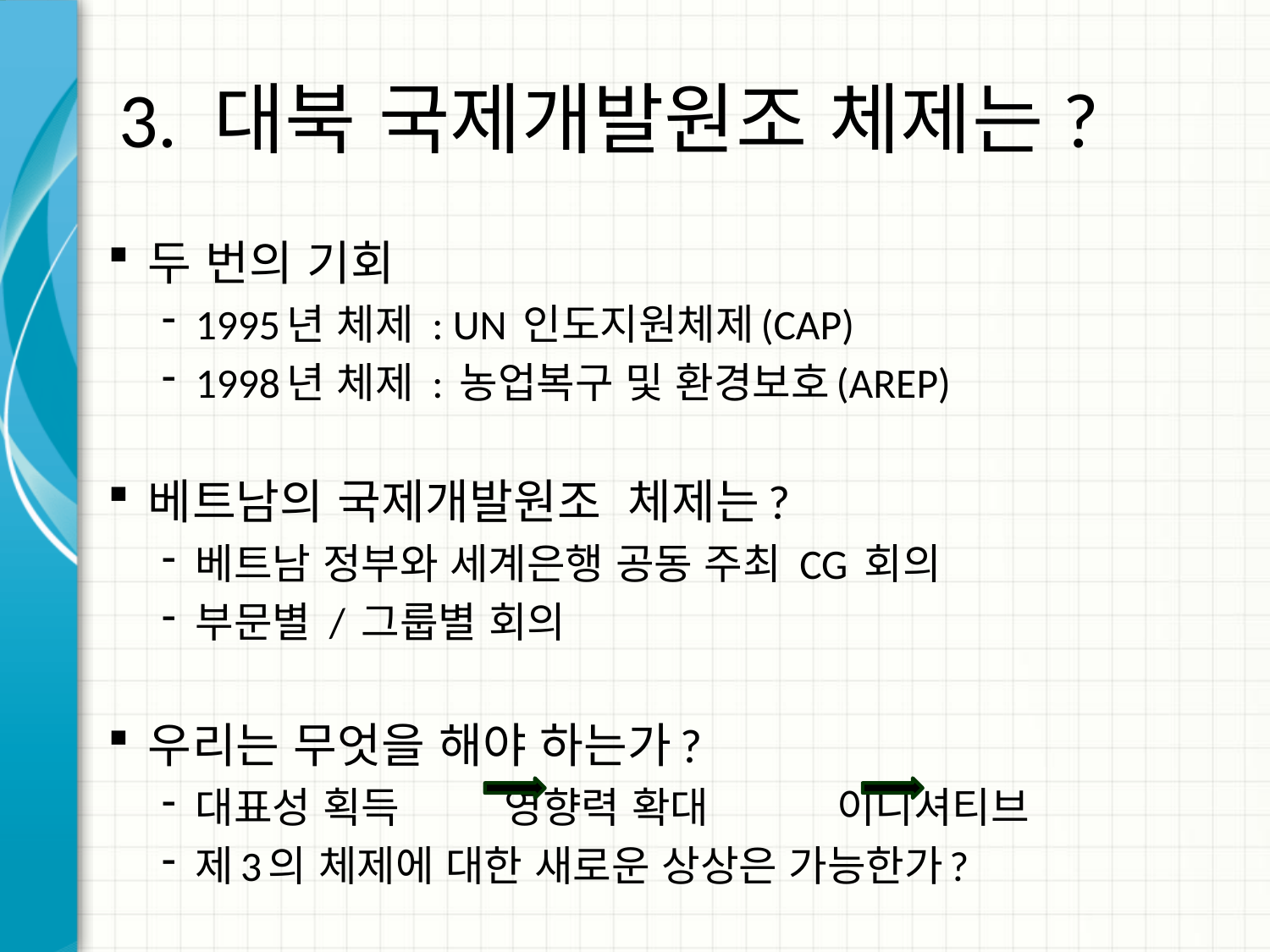

# 3. 대북 국제개발원조 체제는?
두 번의 기회
1995년 체제 : UN 인도지원체제(CAP)
1998년 체제 : 농업복구 및 환경보호(AREP)

베트남의 국제개발원조  체제는?
베트남 정부와 세계은행 공동 주최 CG 회의
부문별 / 그룹별 회의

우리는 무엇을 해야 하는가?
대표성 획득         영향력 확대           이니셔티브
제3의 체제에 대한 새로운 상상은 가능한가?